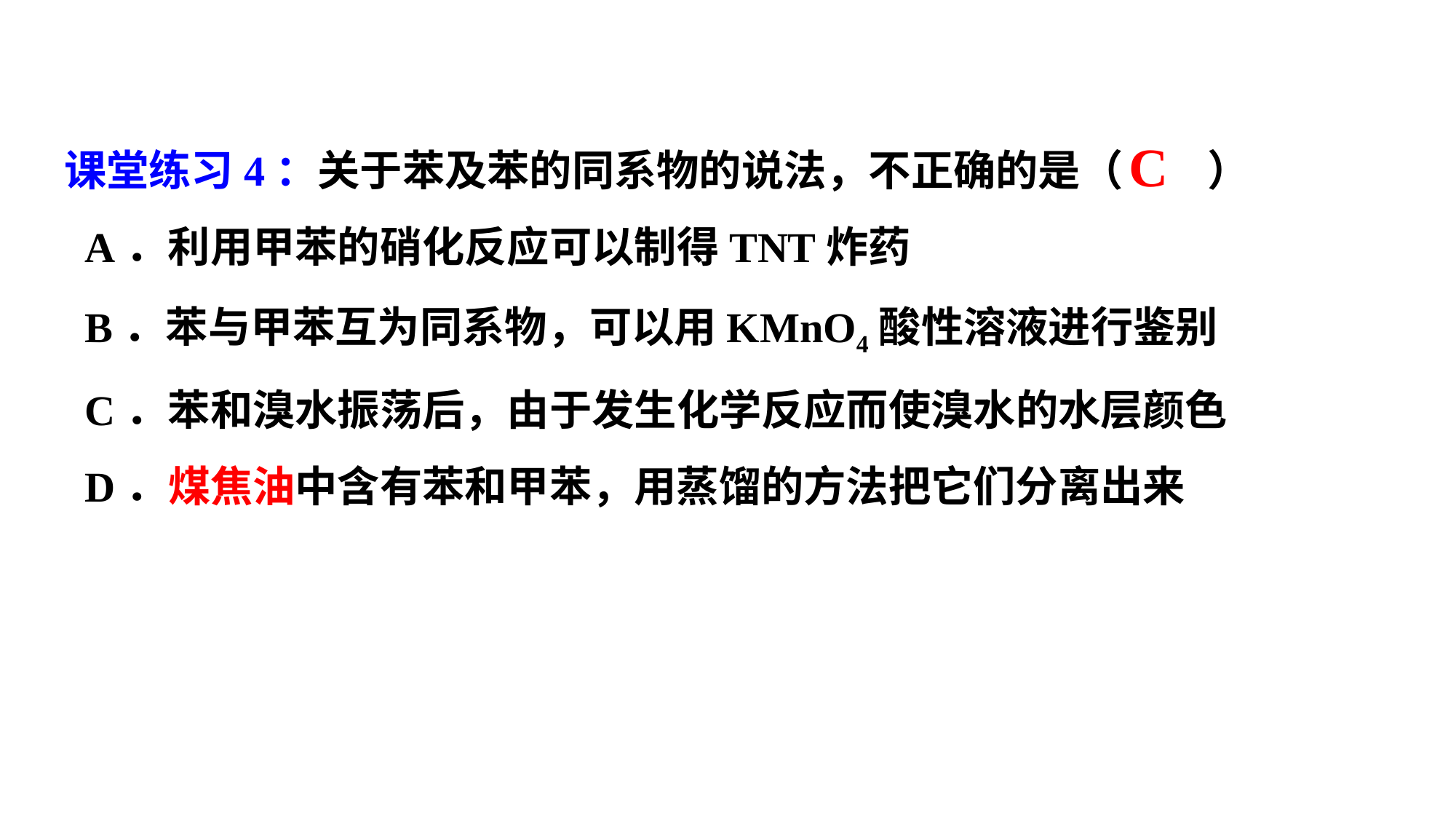

课堂练习4：关于苯及苯的同系物的说法，不正确的是（　　）
A．利用甲苯的硝化反应可以制得TNT炸药
B．苯与甲苯互为同系物，可以用KMnO4酸性溶液进行鉴别
C．苯和溴水振荡后，由于发生化学反应而使溴水的水层颜色
D．煤焦油中含有苯和甲苯，用蒸馏的方法把它们分离出来
C